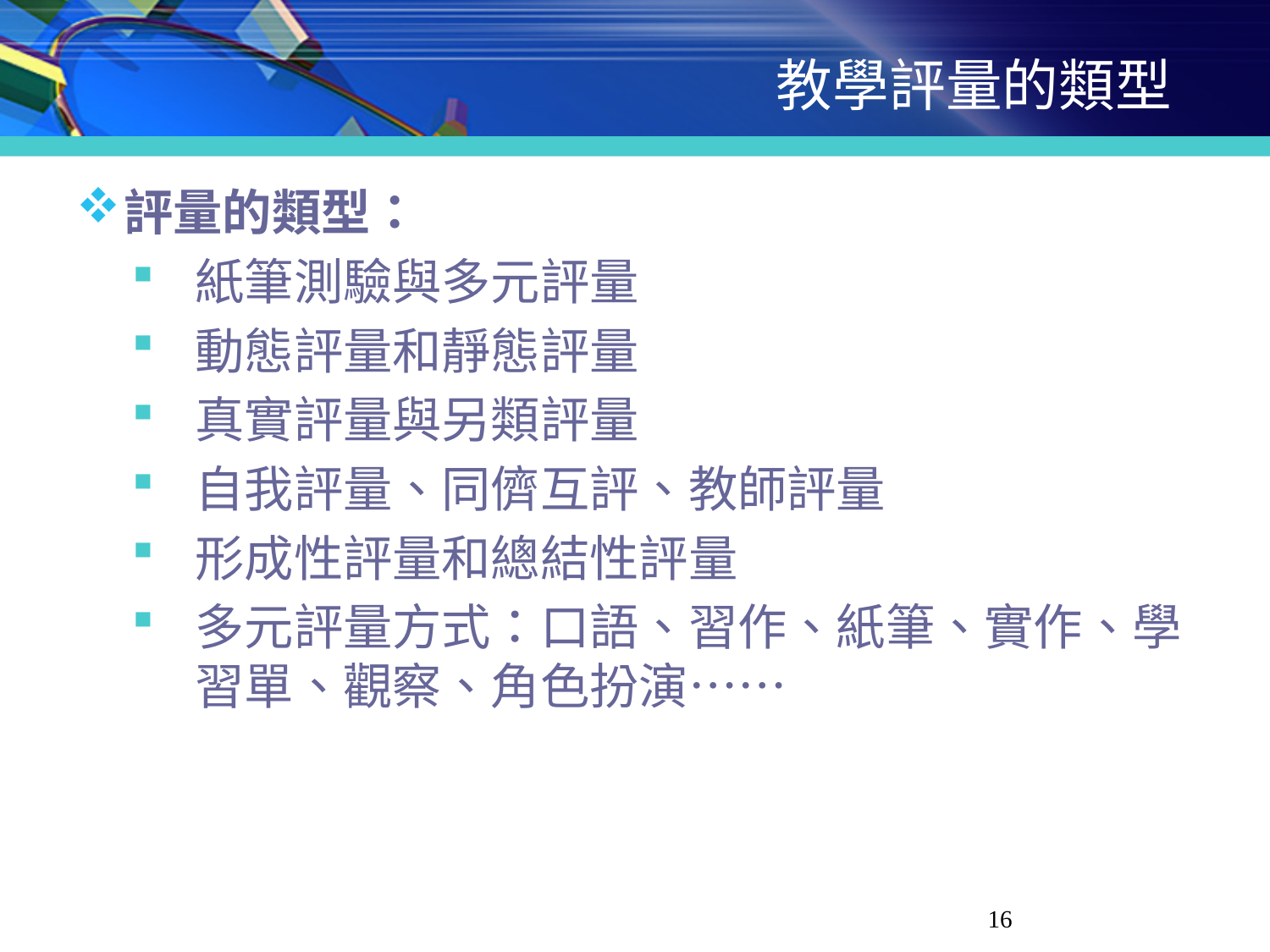

# 教學評量的類型
評量的類型：
紙筆測驗與多元評量
動態評量和靜態評量
真實評量與另類評量
自我評量、同儕互評、教師評量
形成性評量和總結性評量
多元評量方式：口語、習作、紙筆、實作、學習單、觀察、角色扮演……
16